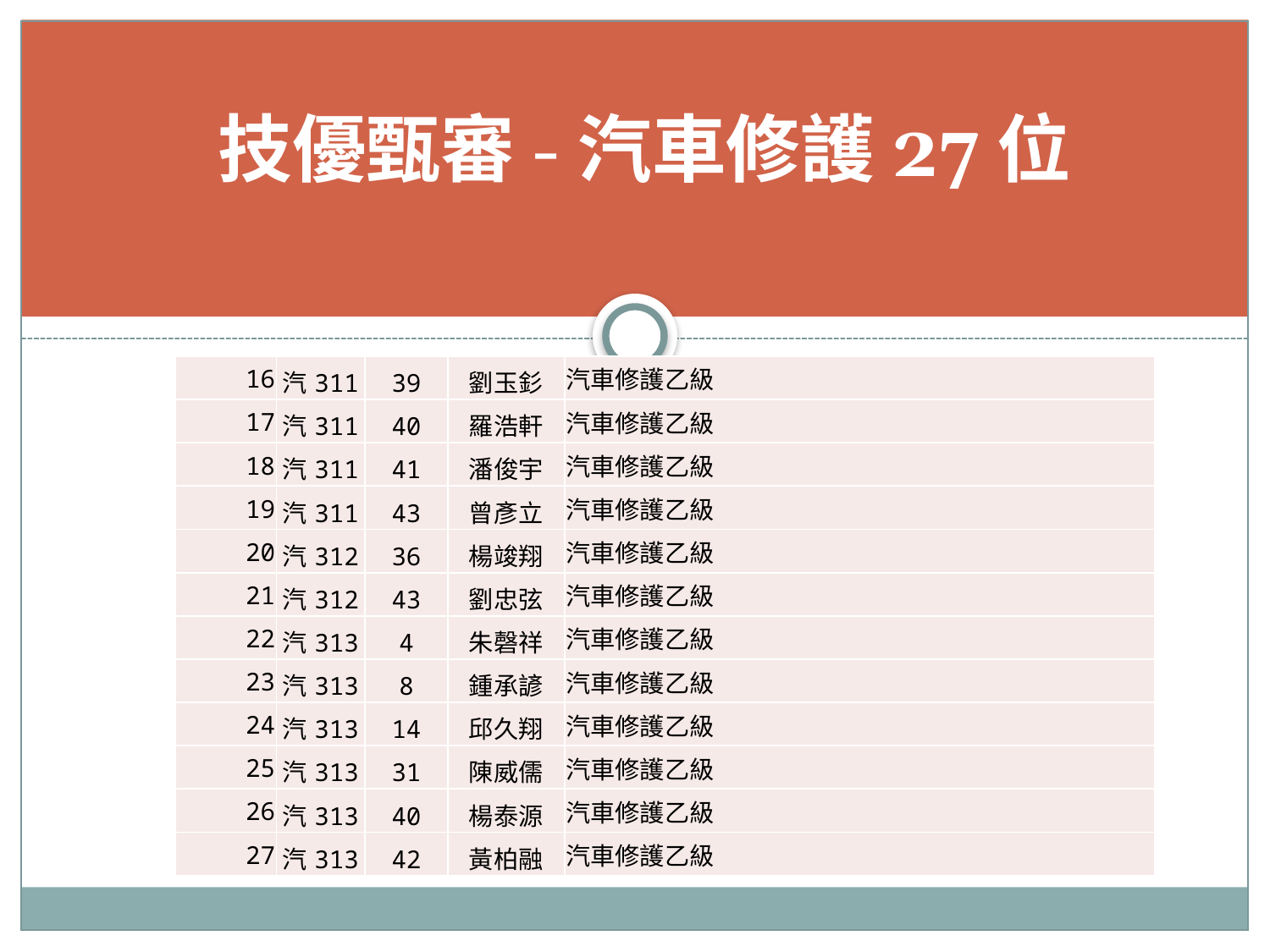

# 技優甄審-汽車修護27位
| 16 | 汽311 | 39 | 劉玉釤 | 汽車修護乙級 |
| --- | --- | --- | --- | --- |
| 17 | 汽311 | 40 | 羅浩軒 | 汽車修護乙級 |
| 18 | 汽311 | 41 | 潘俊宇 | 汽車修護乙級 |
| 19 | 汽311 | 43 | 曾彥立 | 汽車修護乙級 |
| 20 | 汽312 | 36 | 楊竣翔 | 汽車修護乙級 |
| 21 | 汽312 | 43 | 劉忠弦 | 汽車修護乙級 |
| 22 | 汽313 | 4 | 朱磬祥 | 汽車修護乙級 |
| 23 | 汽313 | 8 | 鍾承諺 | 汽車修護乙級 |
| 24 | 汽313 | 14 | 邱久翔 | 汽車修護乙級 |
| 25 | 汽313 | 31 | 陳威儒 | 汽車修護乙級 |
| 26 | 汽313 | 40 | 楊泰源 | 汽車修護乙級 |
| 27 | 汽313 | 42 | 黃柏融 | 汽車修護乙級 |